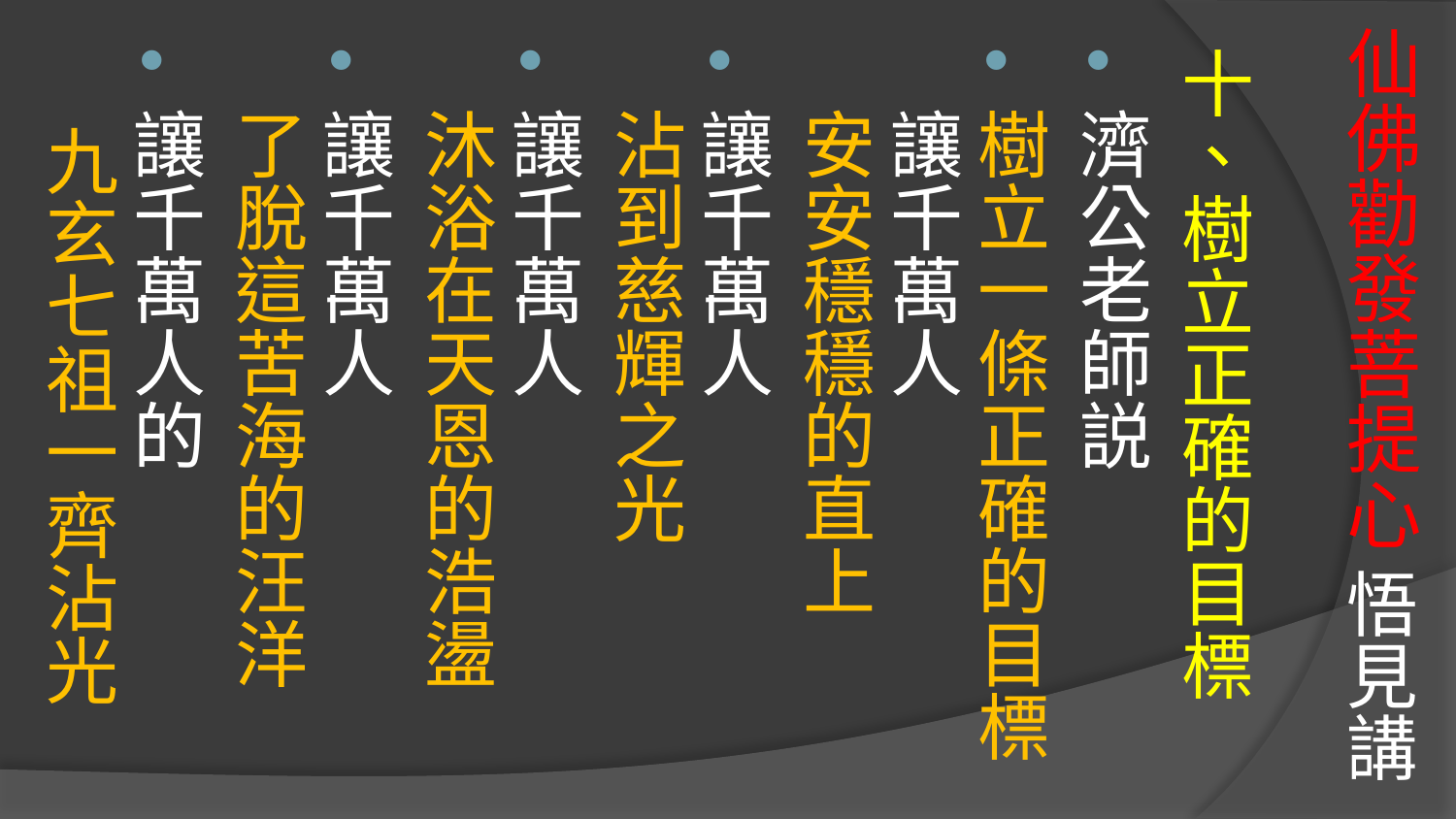

# 仙佛勸發菩提心 悟見講
十、樹立正確的目標
濟公老師説
樹立一條正確的目標
讓千萬人                     安安穩穩的直上
讓千萬人                        沾到慈輝之光
讓千萬人                        沐浴在天恩的浩盪
讓千萬人                       了脫這苦海的汪洋
讓千萬人的                    九玄七祖一齊沾光